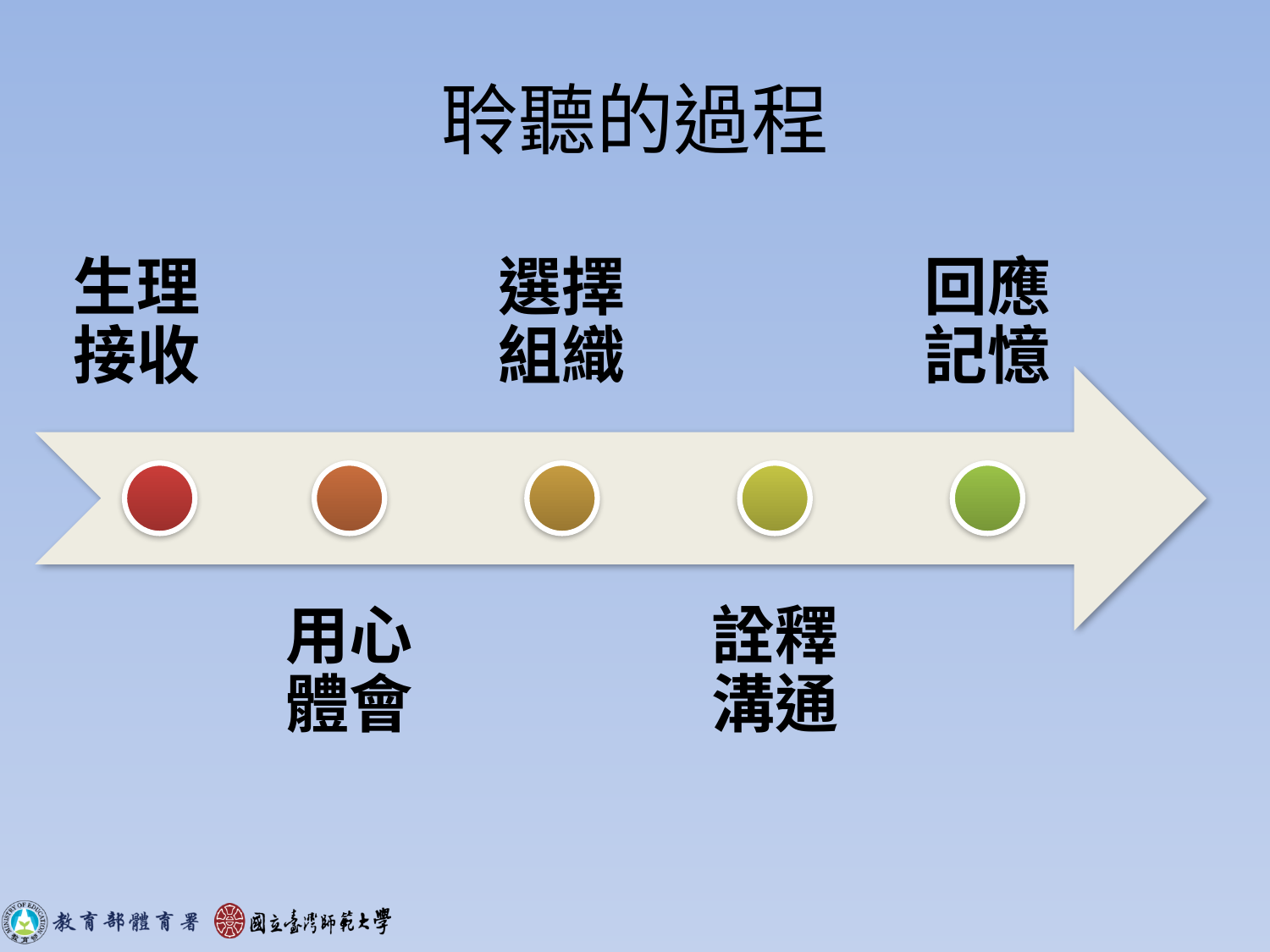

# 聆聽的過程
生理接收
用心體會
選擇組織
詮釋溝通
回應記憶